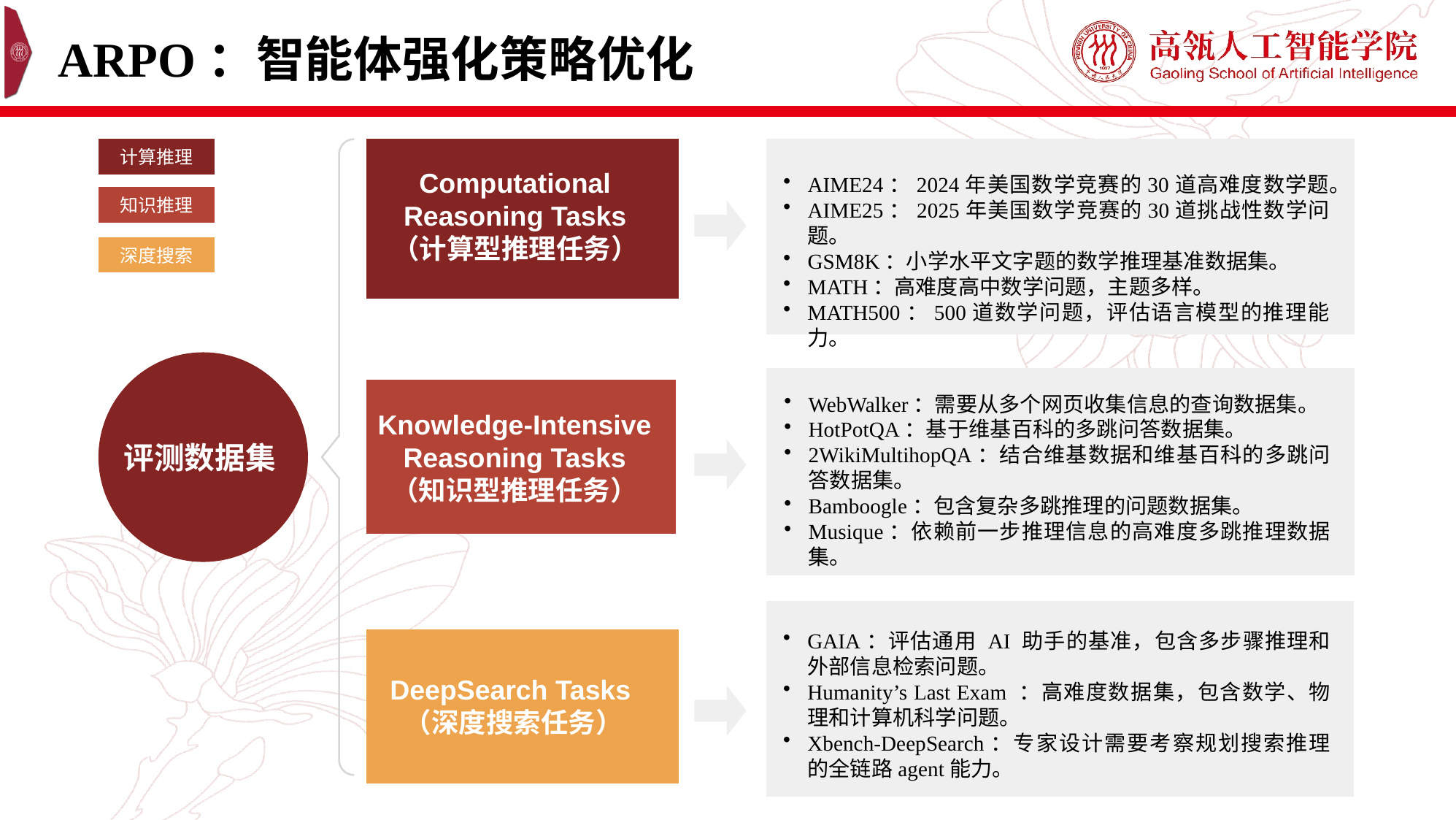

# ARPO：智能体强化策略优化

计算推理

Computational Reasoning Tasks
（计算型推理任务）
AIME24：2024年美国数学竞赛的30道高难度数学题。
AIME25：2025年美国数学竞赛的30道挑战性数学问题。
GSM8K：小学水平文字题的数学推理基准数据集。
MATH：高难度高中数学问题，主题多样。
MATH500：500道数学问题，评估语言模型的推理能力。

知识推理

深度搜索
评测数据集

WebWalker：需要从多个网页收集信息的查询数据集。
HotPotQA：基于维基百科的多跳问答数据集。
2WikiMultihopQA：结合维基数据和维基百科的多跳问答数据集。
Bamboogle：包含复杂多跳推理的问题数据集。
Musique：依赖前一步推理信息的高难度多跳推理数据集。

Knowledge-Intensive Reasoning Tasks
（知识型推理任务）

GAIA：评估通用 AI 助手的基准，包含多步骤推理和外部信息检索问题。
Humanity’s Last Exam ：高难度数据集，包含数学、物理和计算机科学问题。
Xbench-DeepSearch：专家设计需要考察规划搜索推理的全链路agent能力。

DeepSearch Tasks（深度搜索任务）

11